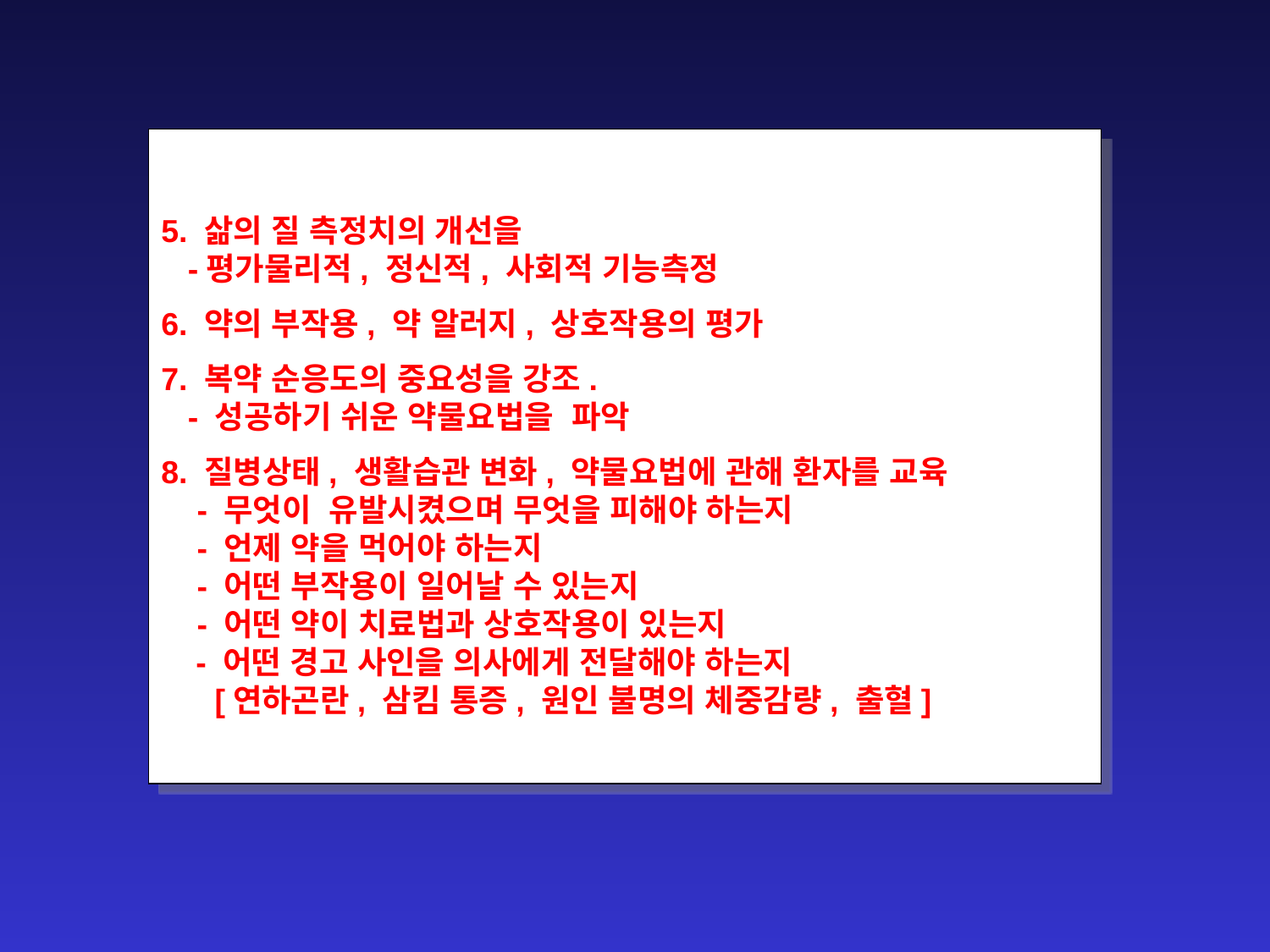

5. 삶의 질 측정치의 개선을
   -평가물리적, 정신적, 사회적 기능측정

6. 약의 부작용, 약 알러지, 상호작용의 평가

7. 복약 순응도의 중요성을 강조.
   - 성공하기 쉬운 약물요법을  파악

8. 질병상태, 생활습관 변화, 약물요법에 관해 환자를 교육
    - 무엇이  유발시켰으며 무엇을 피해야 하는지
    - 언제 약을 먹어야 하는지
    - 어떤 부작용이 일어날 수 있는지
    - 어떤 약이 치료법과 상호작용이 있는지
    - 어떤 경고 사인을 의사에게 전달해야 하는지
      [연하곤란, 삼킴 통증, 원인 불명의 체중감량, 출혈]